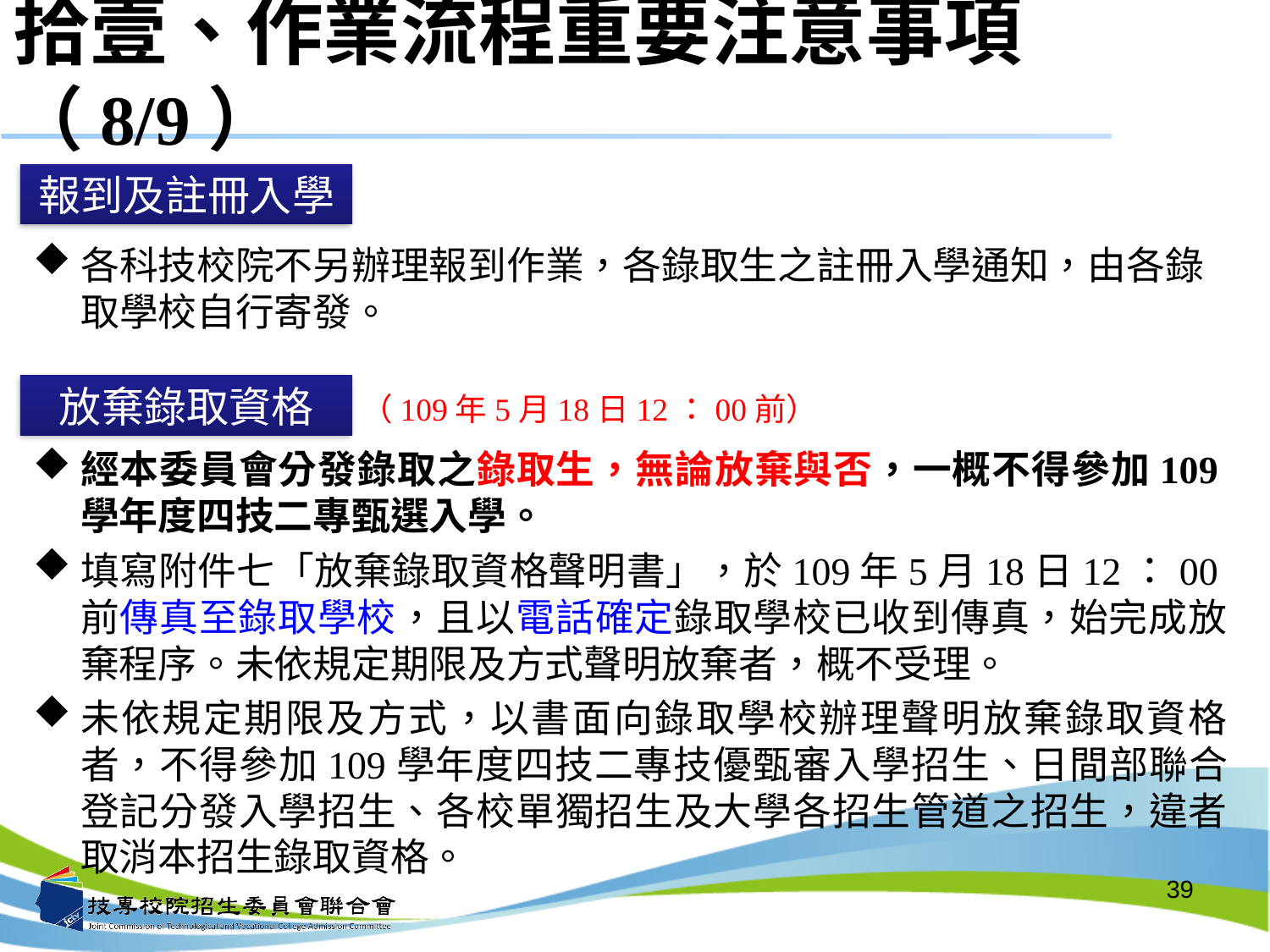

# 拾壹、作業流程重要注意事項（8/9）
報到及註冊入學
各科技校院不另辦理報到作業，各錄取生之註冊入學通知，由各錄取學校自行寄發。
放棄錄取資格
（109年5月18日12：00前）
經本委員會分發錄取之錄取生，無論放棄與否，一概不得參加109學年度四技二專甄選入學。
填寫附件七「放棄錄取資格聲明書」，於109年5月18日12：00前傳真至錄取學校，且以電話確定錄取學校已收到傳真，始完成放棄程序。未依規定期限及方式聲明放棄者，概不受理。
未依規定期限及方式，以書面向錄取學校辦理聲明放棄錄取資格者，不得參加109學年度四技二專技優甄審入學招生、日間部聯合登記分發入學招生、各校單獨招生及大學各招生管道之招生，違者取消本招生錄取資格。
39